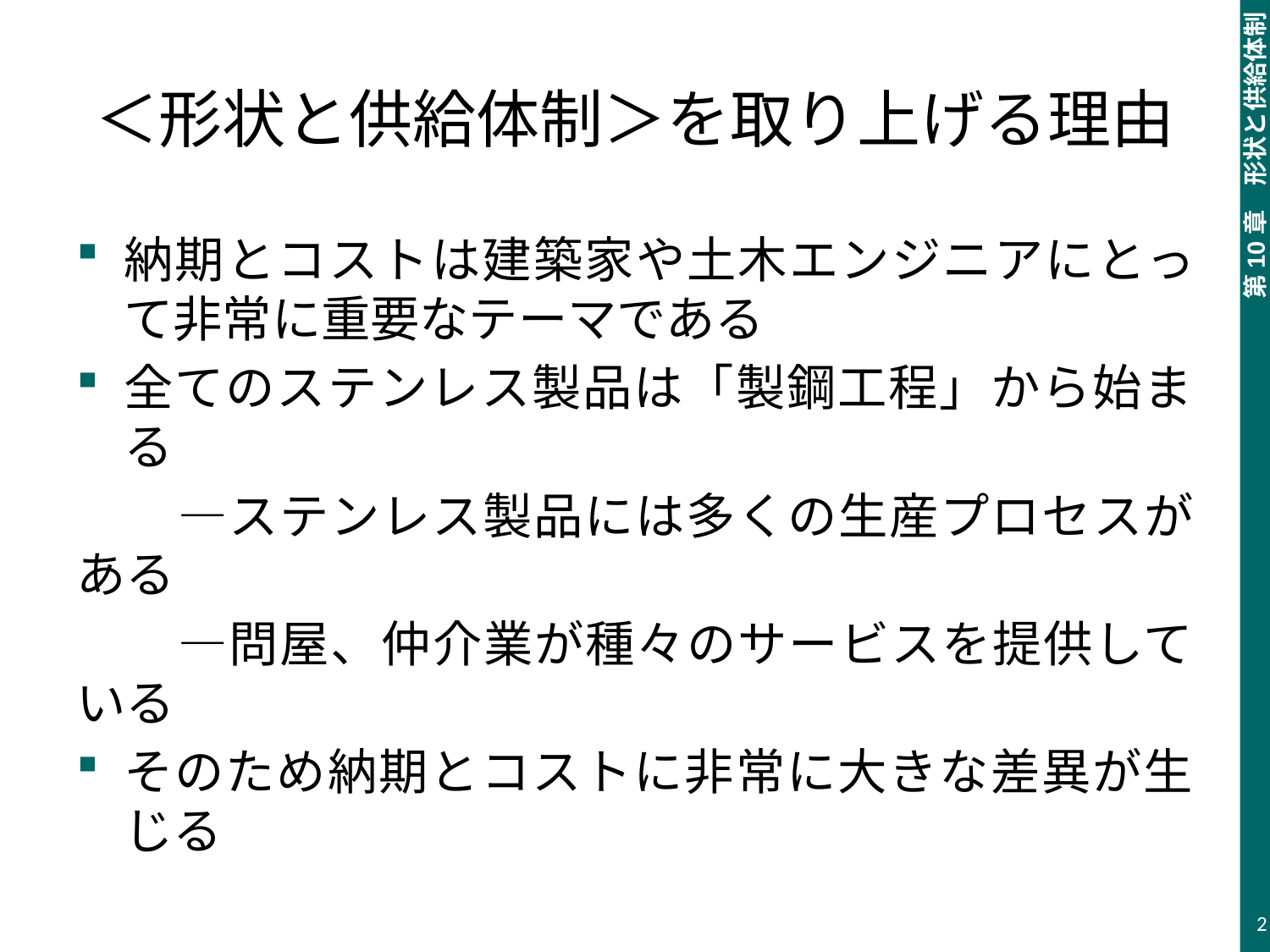

# ＜形状と供給体制＞を取り上げる理由
納期とコストは建築家や土木エンジニアにとって非常に重要なテーマである
全てのステンレス製品は「製鋼工程」から始まる
　　―ステンレス製品には多くの生産プロセスがある
　　―問屋、仲介業が種々のサービスを提供している
そのため納期とコストに非常に大きな差異が生じる
2